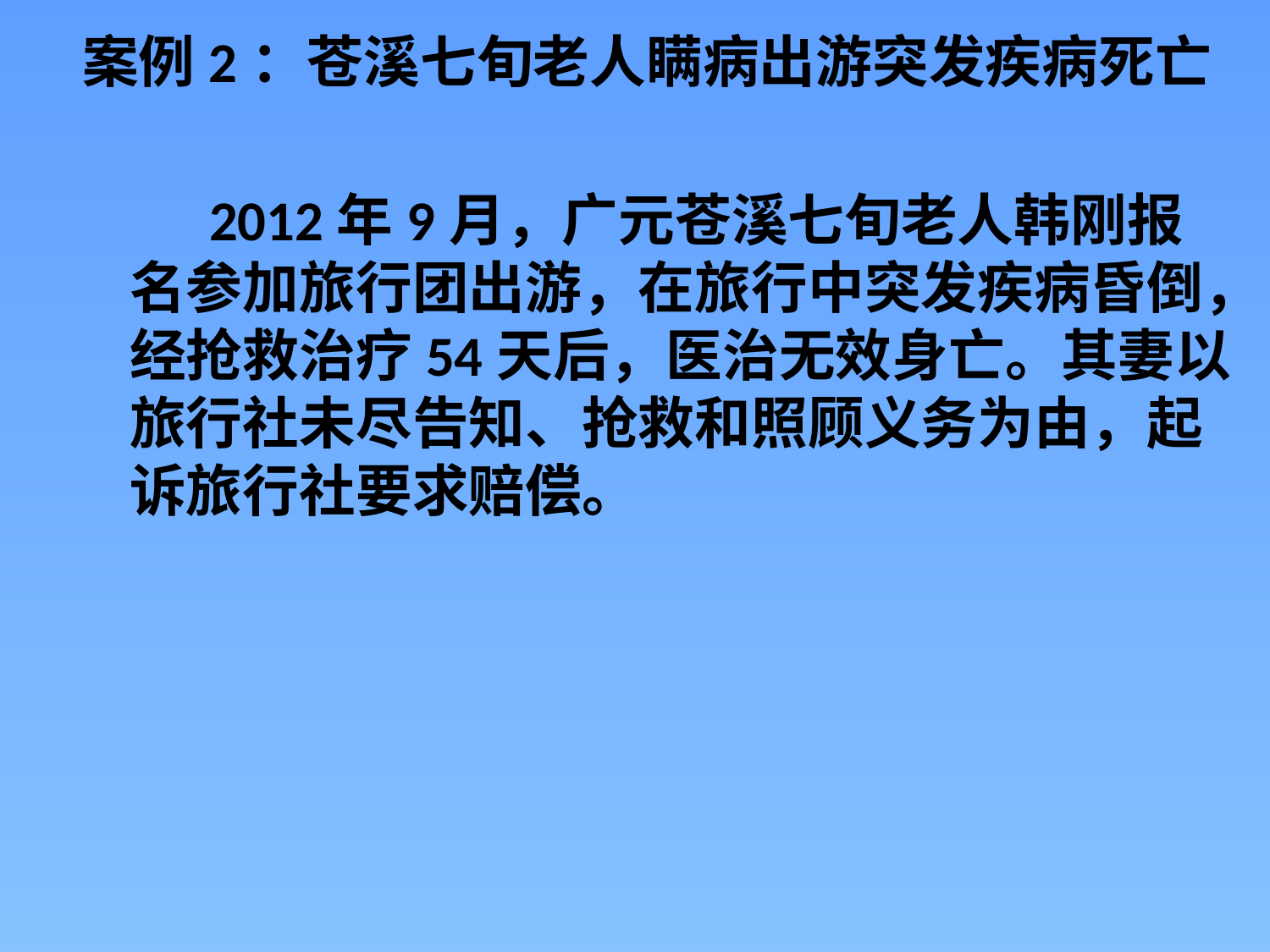

案例2：苍溪七旬老人瞒病出游突发疾病死亡

          2012年9月，广元苍溪七旬老人韩刚报名参加旅行团出游，在旅行中突发疾病昏倒，经抢救治疗54天后，医治无效身亡。其妻以旅行社未尽告知、抢救和照顾义务为由，起诉旅行社要求赔偿。